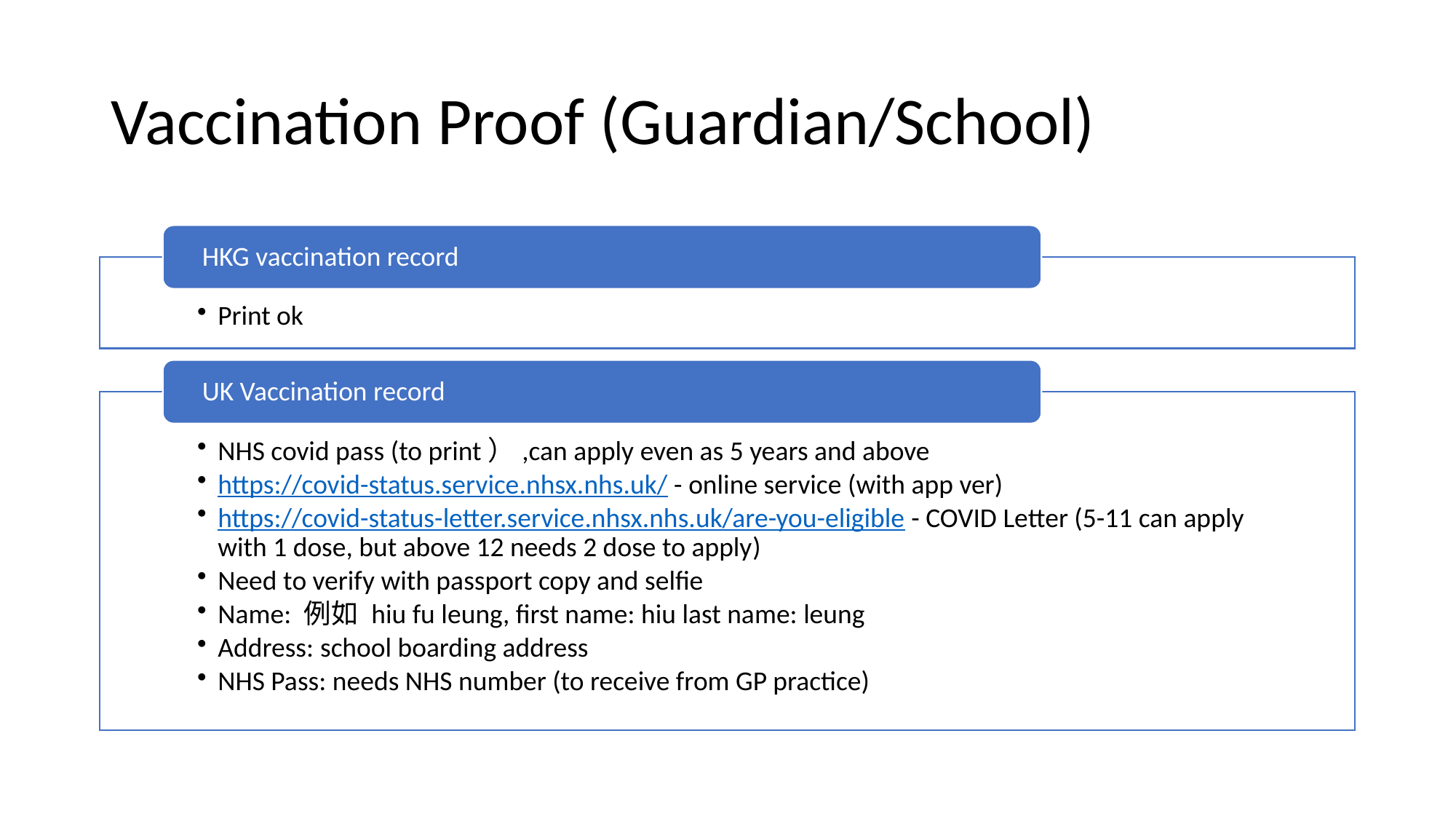

# Vaccination Proof (Guardian/School)
Print ok
HKG vaccination record
NHS covid pass (to print）,can apply even as 5 years and above
https://covid-status.service.nhsx.nhs.uk/ - online service (with app ver)
https://covid-status-letter.service.nhsx.nhs.uk/are-you-eligible - COVID Letter (5-11 can apply with 1 dose, but above 12 needs 2 dose to apply)
Need to verify with passport copy and selfie
Name: 例如 hiu fu leung, first name: hiu last name: leung
Address: school boarding address
NHS Pass: needs NHS number (to receive from GP practice)
UK Vaccination record